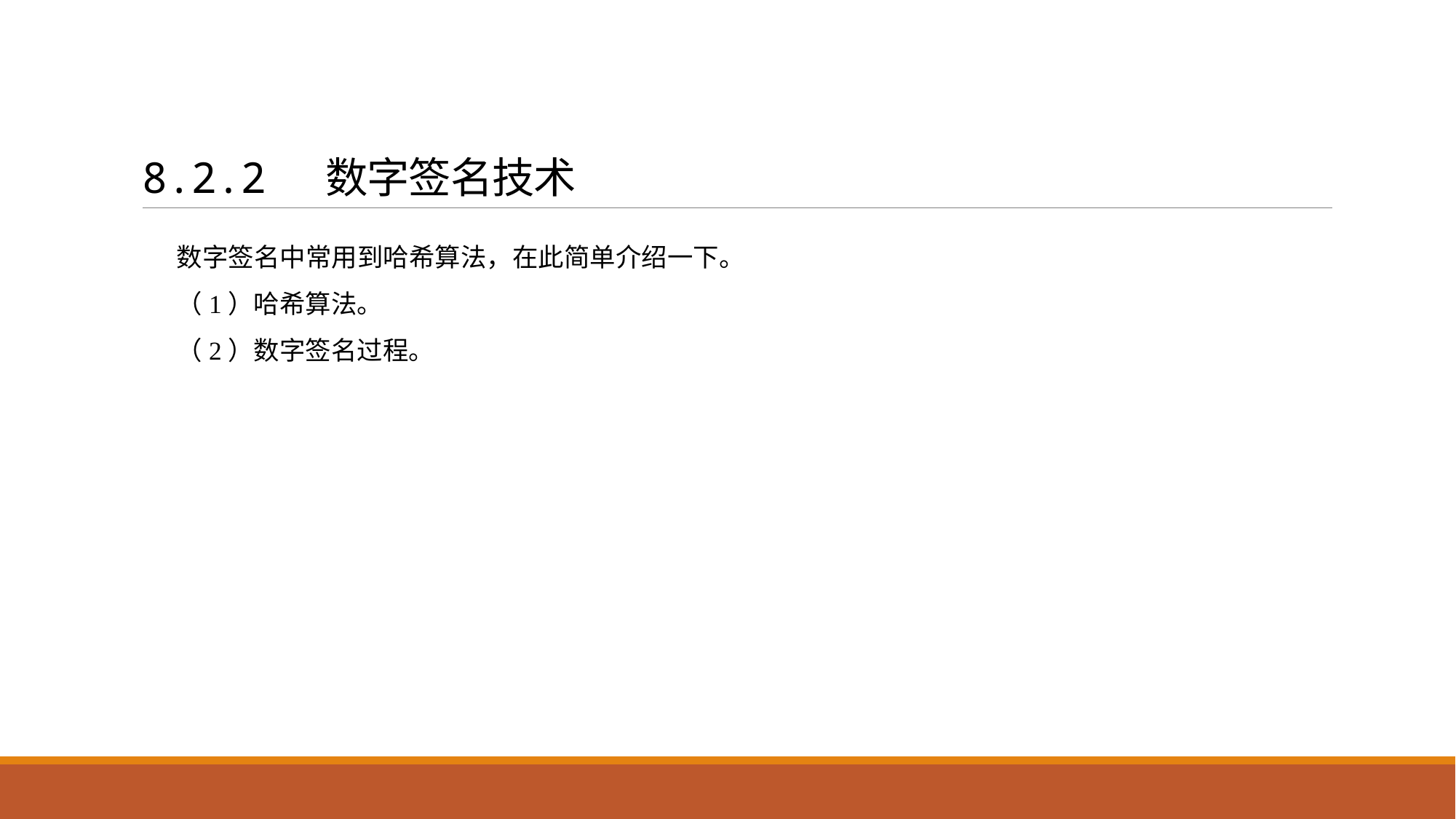

# 8.2.2  数字签名技术
数字签名中常用到哈希算法，在此简单介绍一下。
（1）哈希算法。
（2）数字签名过程。